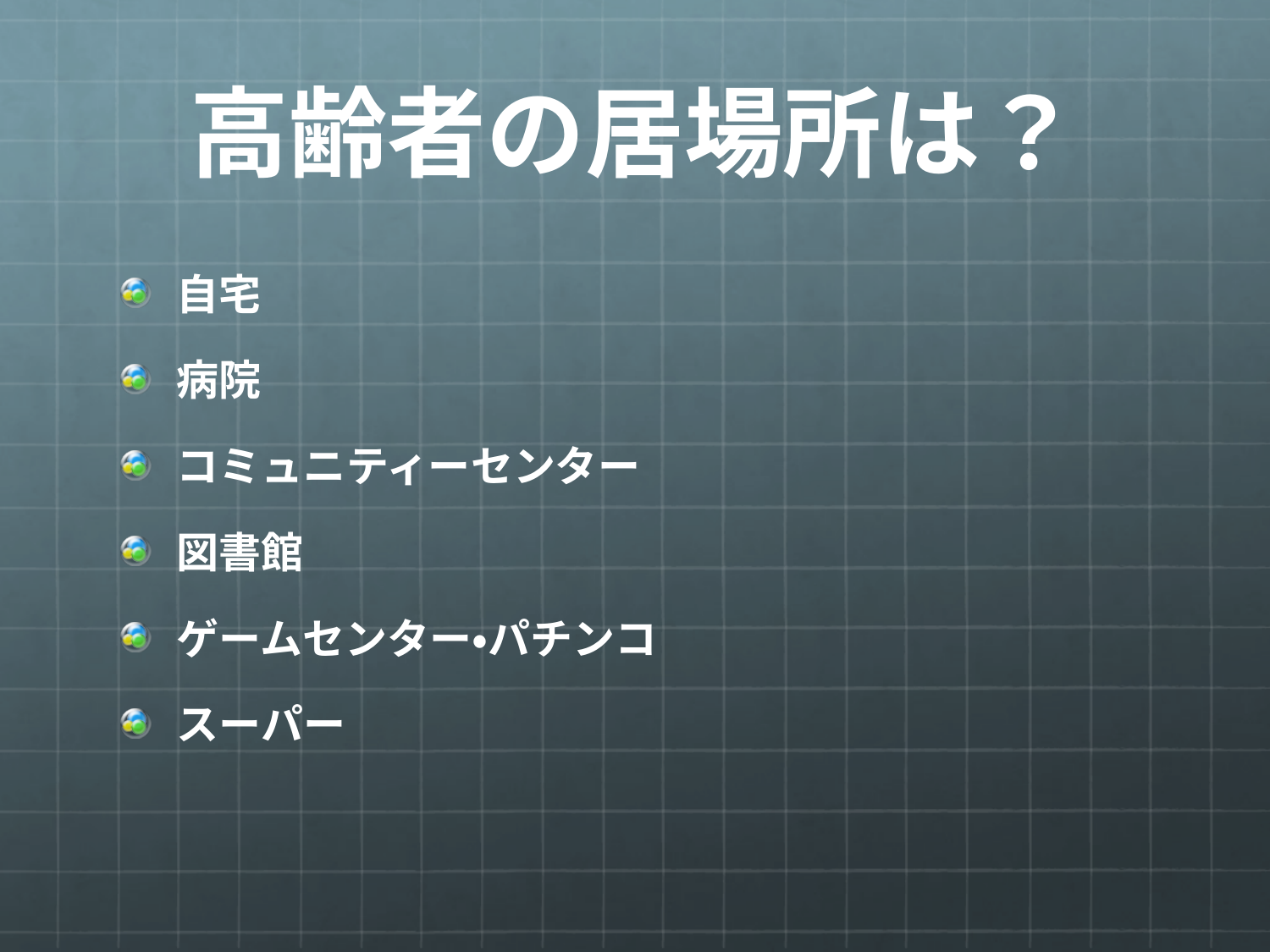

# 高齢者の居場所は？
自宅
病院
コミュニティーセンター
図書館
ゲームセンター・パチンコ
スーパー